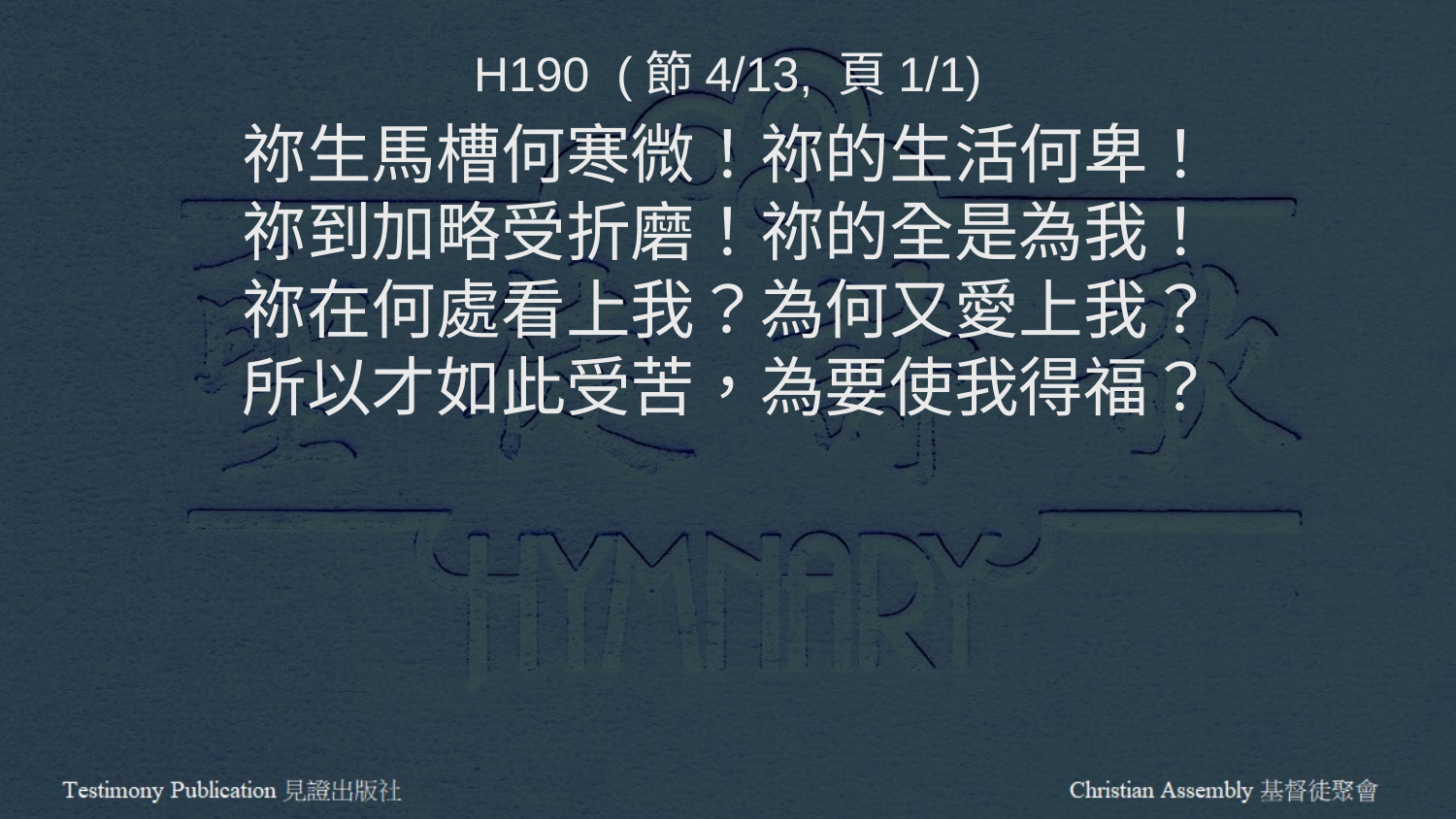

H190  (節4/13, 頁1/1)
祢生馬槽何寒微！祢的生活何卑！
祢到加略受折磨！祢的全是為我！
祢在何處看上我？為何又愛上我？
所以才如此受苦，為要使我得福？